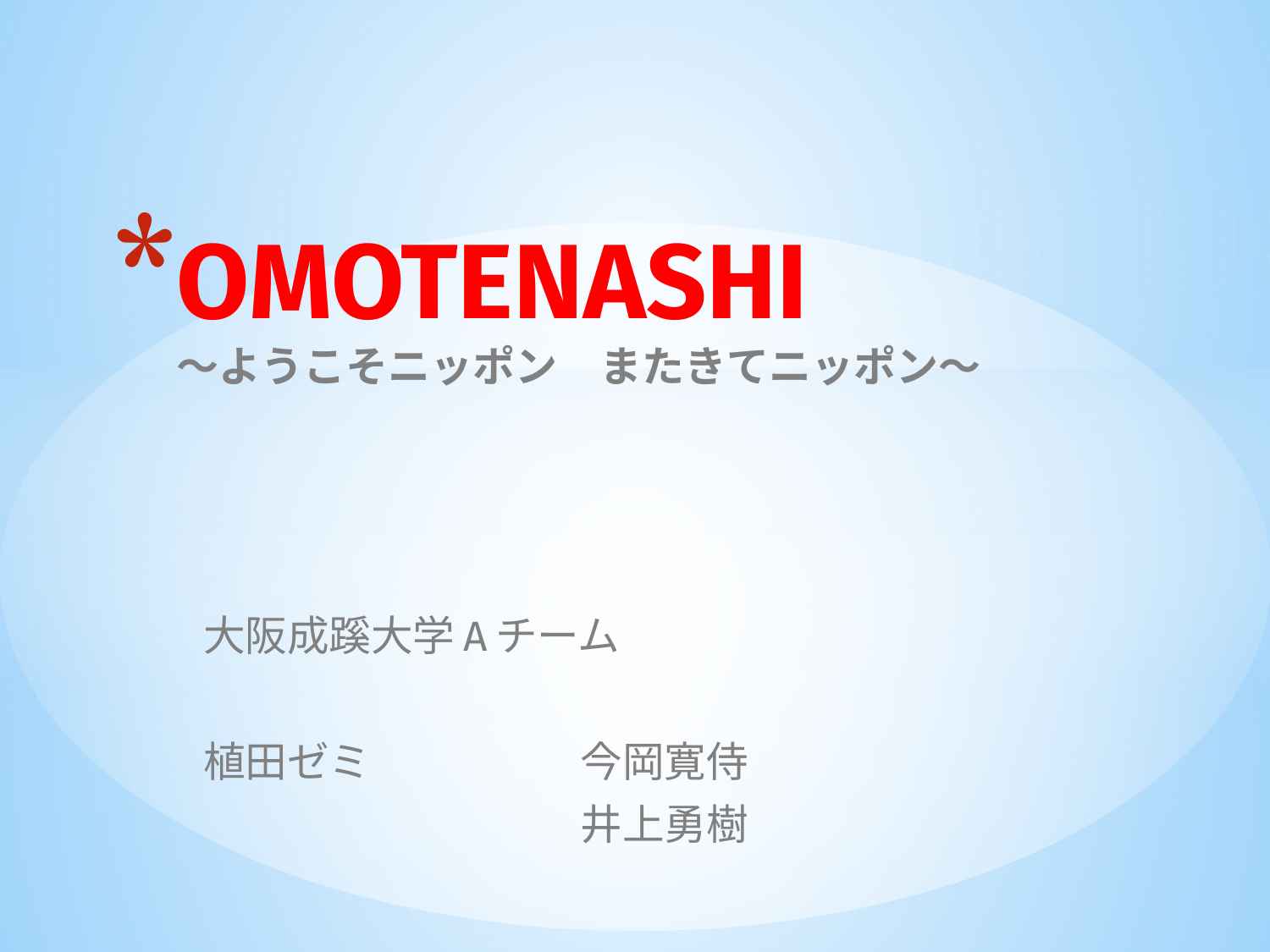

# OMOTENASHI ～ようこそニッポン　またきてニッポン～

大阪成蹊大学Aチーム

植田ゼミ　　　　　今岡寛侍
　　　　　　　　　井上勇樹